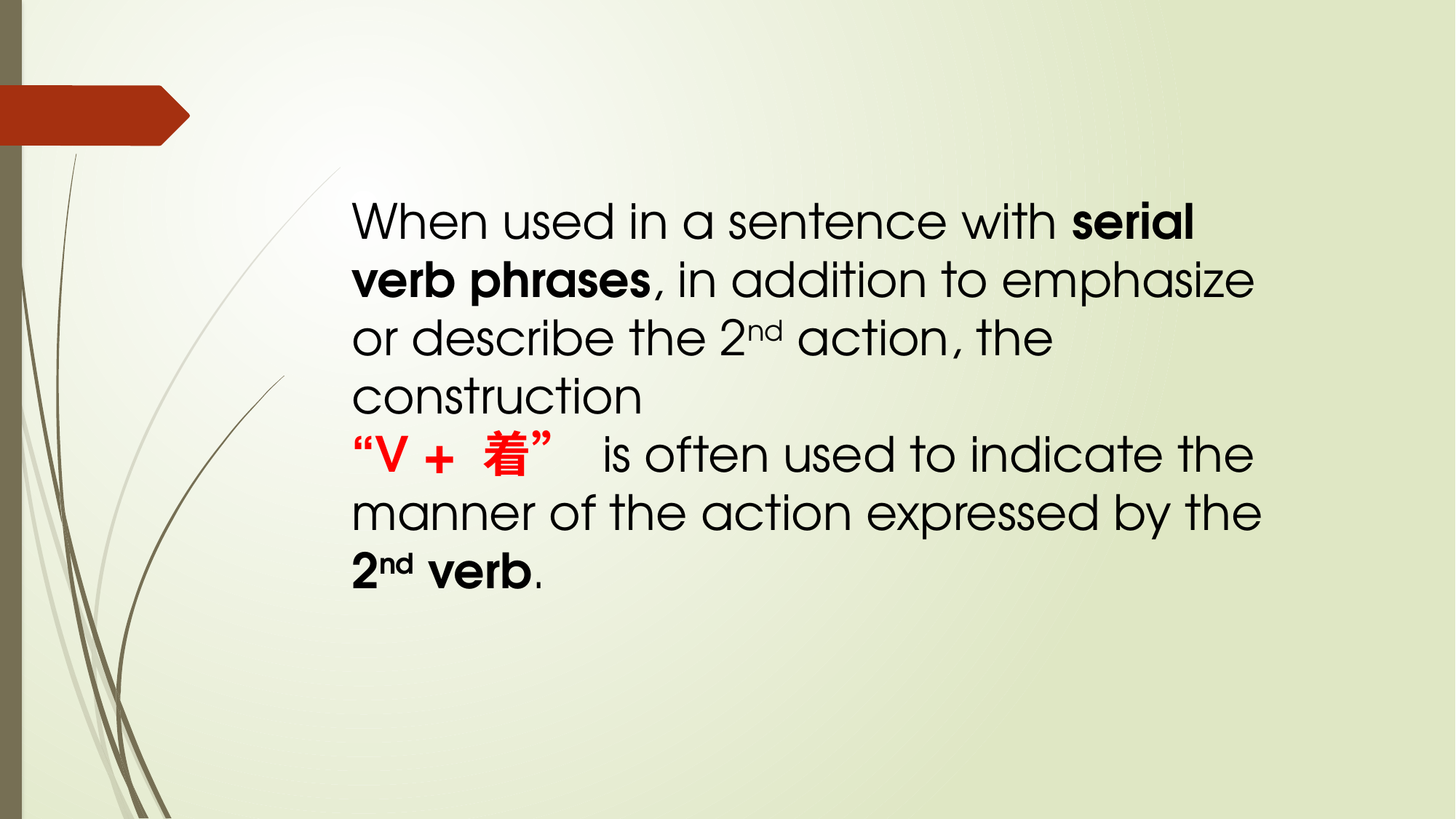

When used in a sentence with serial verb phrases, in addition to emphasize or describe the 2nd action, the construction
“V + 着” is often used to indicate the manner of the action expressed by the 2nd verb.